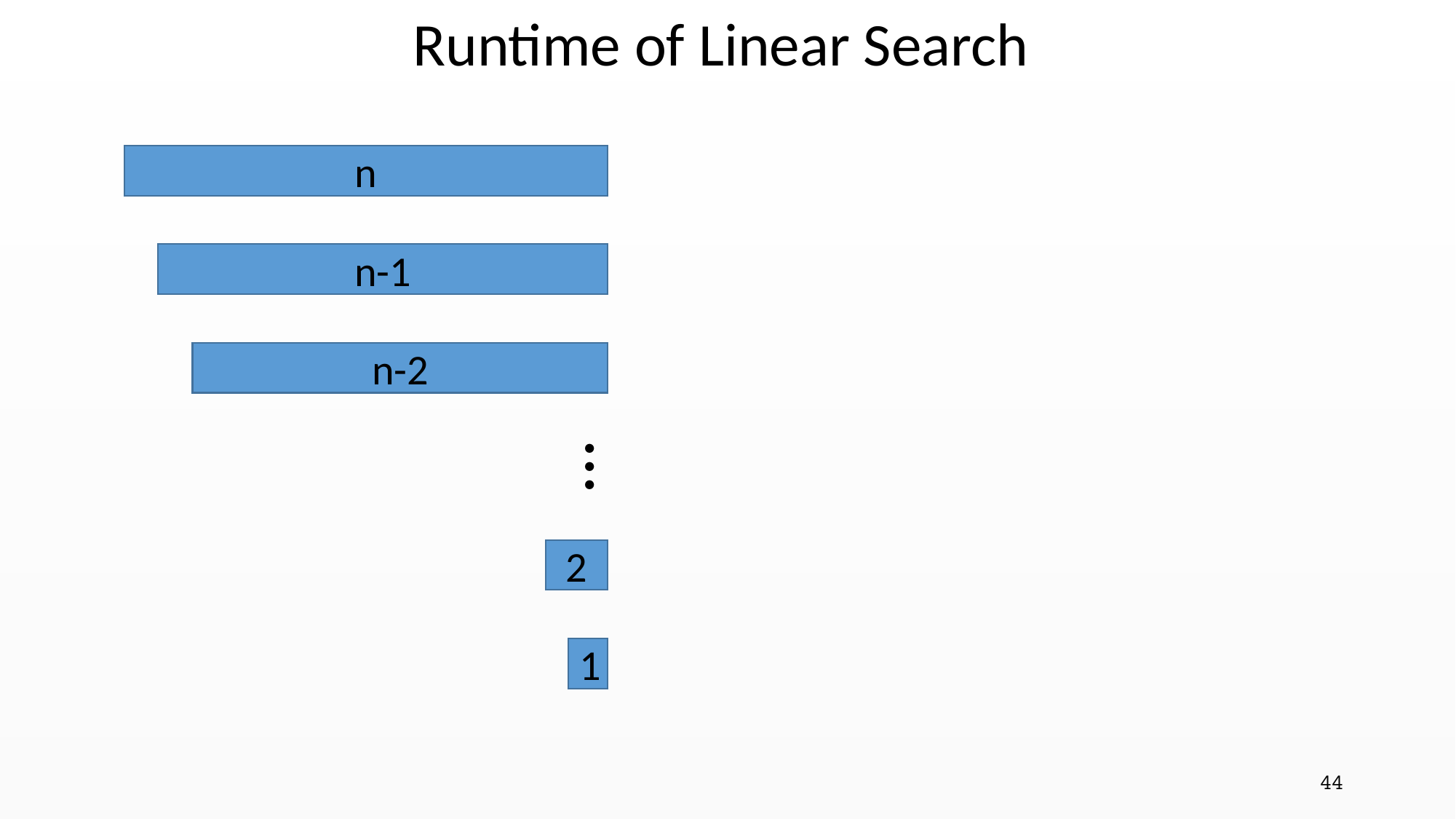

Runtime of Linear Search
n
n-1
n-2
・
・
・
2
1
44